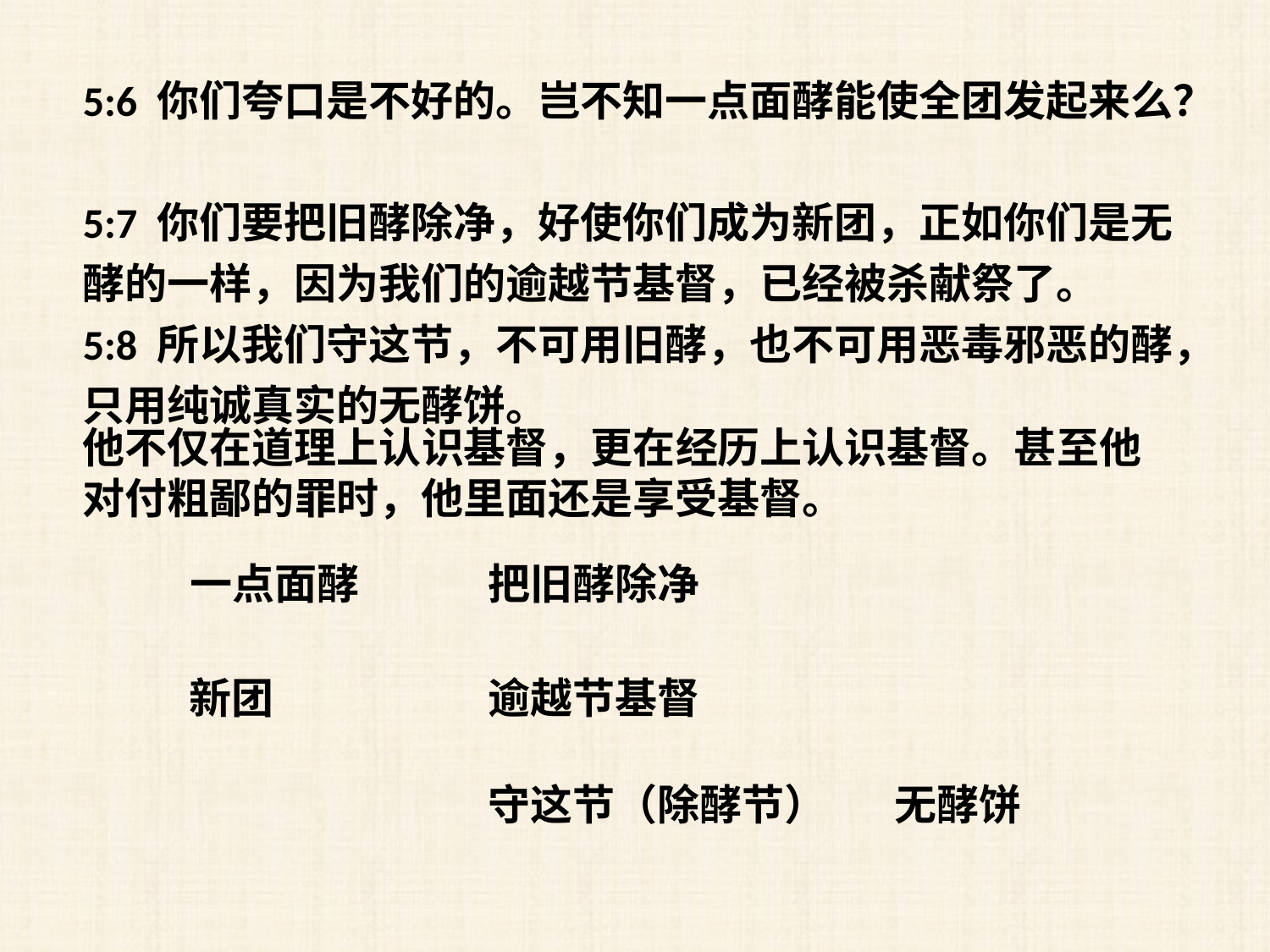

5:6 你们夸口是不好的。岂不知一点面酵能使全团发起来么？
5:7 你们要把旧酵除净，好使你们成为新团，正如你们是无酵的一样，因为我们的逾越节基督，已经被杀献祭了。
5:8 所以我们守这节，不可用旧酵，也不可用恶毒邪恶的酵，只用纯诚真实的无酵饼。
他不仅在道理上认识基督，更在经历上认识基督。甚至他对付粗鄙的罪时，他里面还是享受基督。
一点面酵
把旧酵除净
新团
逾越节基督
守这节（除酵节）
无酵饼